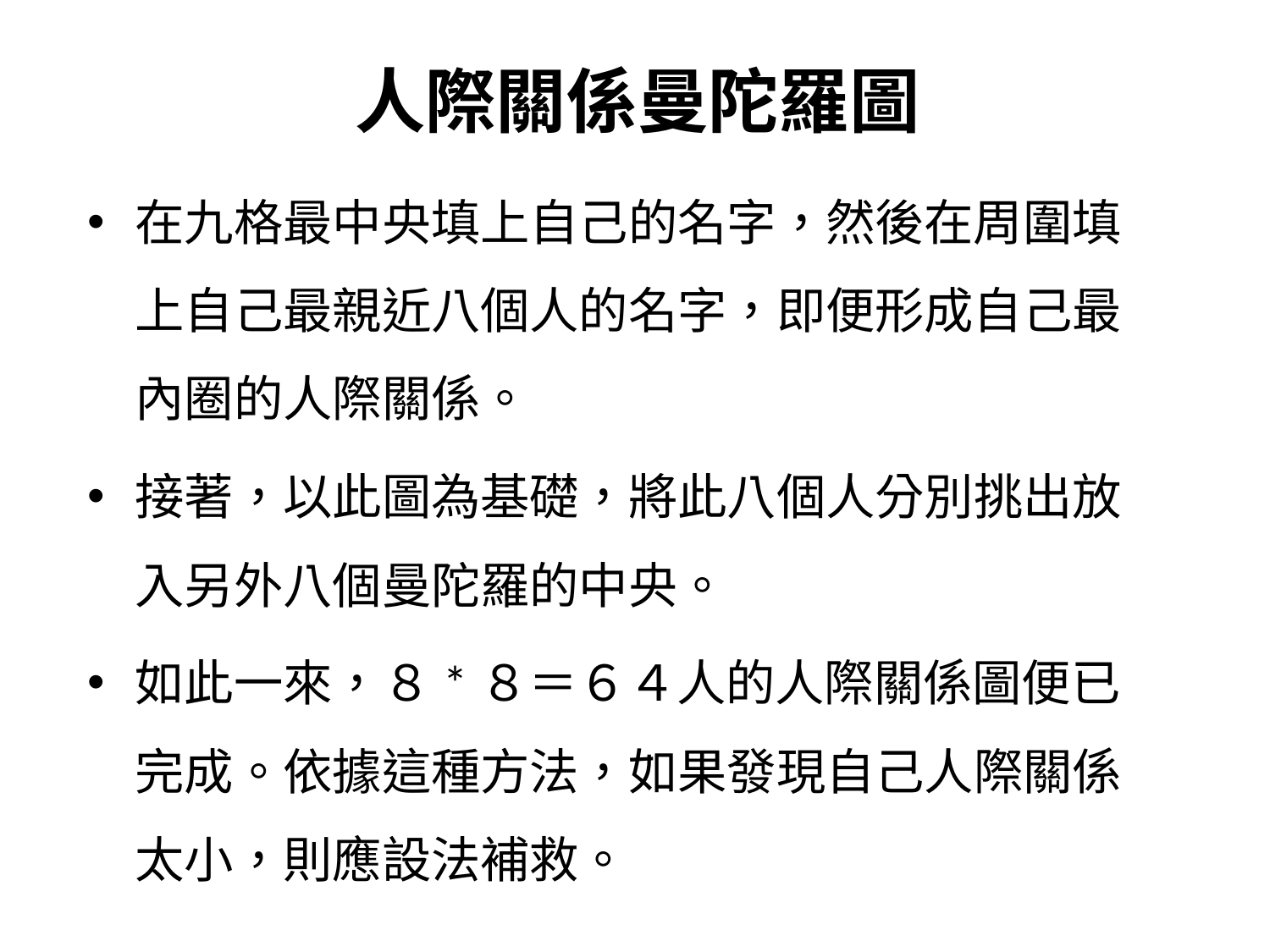

# 人際關係曼陀羅圖
在九格最中央填上自己的名字，然後在周圍填上自己最親近八個人的名字，即便形成自己最內圈的人際關係。
接著，以此圖為基礎，將此八個人分別挑出放入另外八個曼陀羅的中央。
如此一來，８*８＝６４人的人際關係圖便已完成。依據這種方法，如果發現自己人際關係太小，則應設法補救。